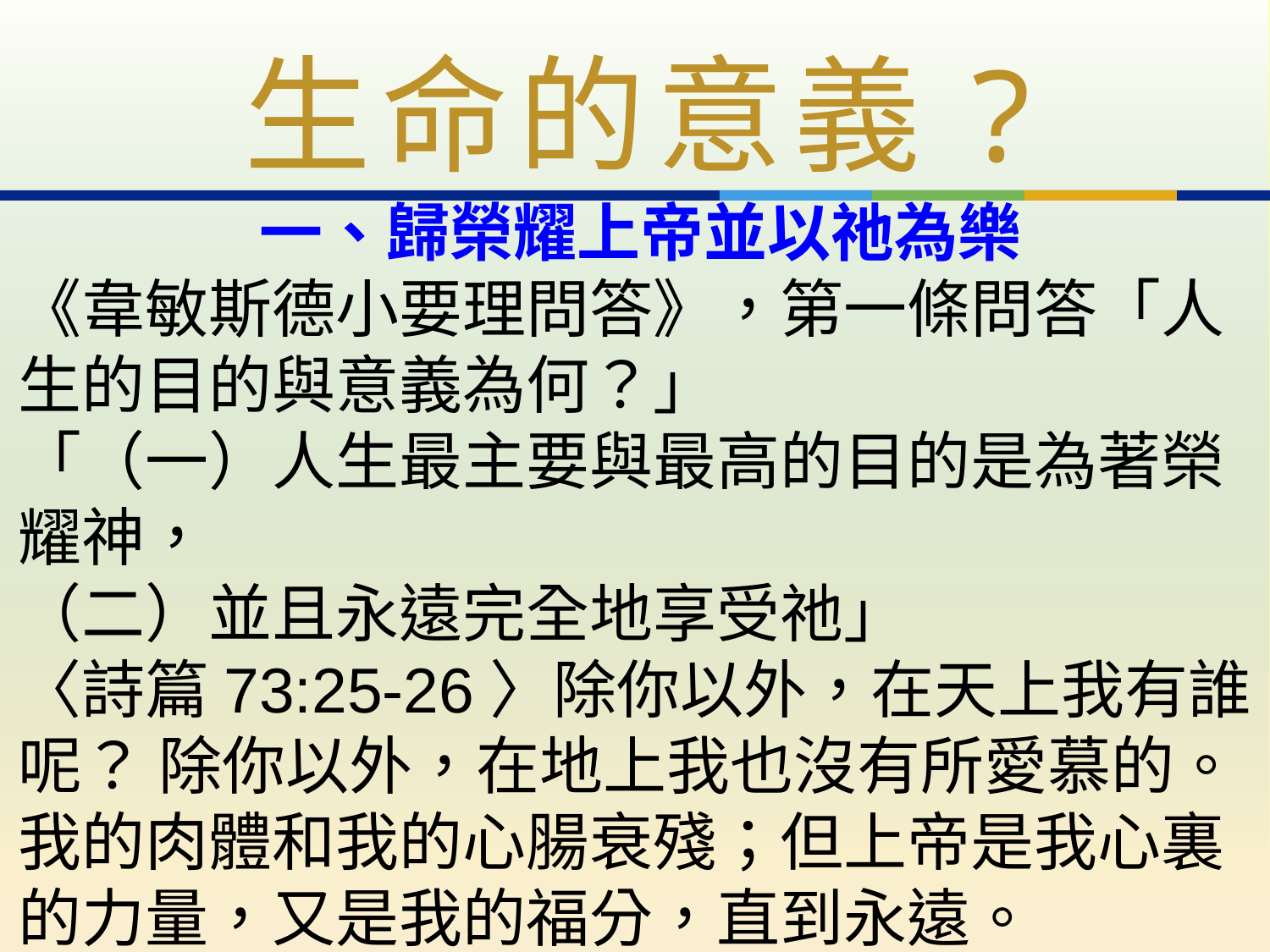

# 生命的意義?
一、歸榮耀上帝並以祂為樂
《韋敏斯德小要理問答》，第一條問答「人生的目的與意義為何？」
「（一）人生最主要與最高的目的是為著榮耀神，
（二）並且永遠完全地享受祂」
〈詩篇73:25-26〉除你以外，在天上我有誰呢？ 除你以外，在地上我也沒有所愛慕的。我的肉體和我的心腸衰殘；但上帝是我心裏的力量，又是我的福分，直到永遠。